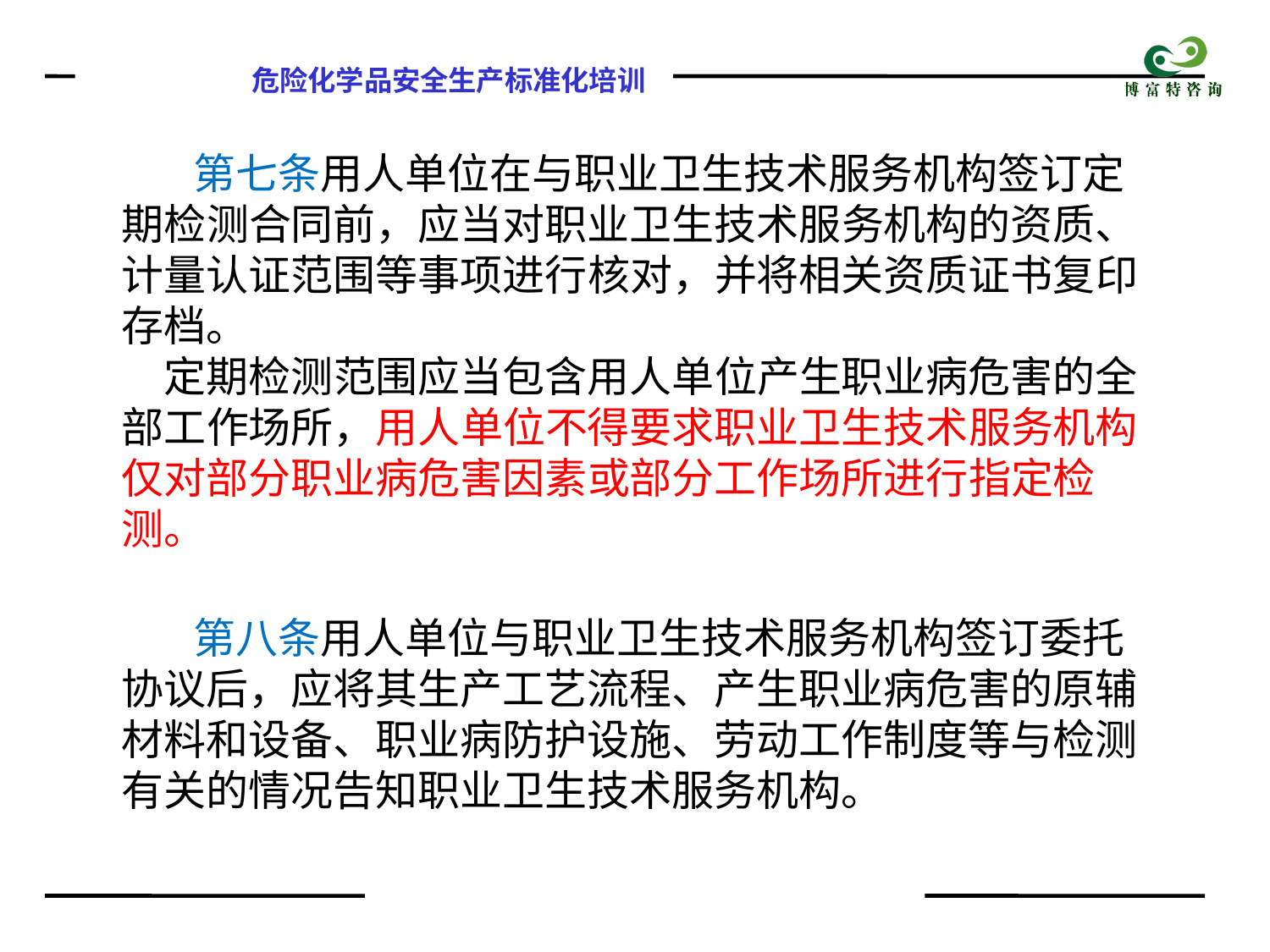

第七条用人单位在与职业卫生技术服务机构签订定期检测合同前，应当对职业卫生技术服务机构的资质、计量认证范围等事项进行核对，并将相关资质证书复印存档。
定期检测范围应当包含用人单位产生职业病危害的全部工作场所，用人单位不得要求职业卫生技术服务机构仅对部分职业病危害因素或部分工作场所进行指定检测。
  第八条用人单位与职业卫生技术服务机构签订委托协议后，应将其生产工艺流程、产生职业病危害的原辅材料和设备、职业病防护设施、劳动工作制度等与检测有关的情况告知职业卫生技术服务机构。